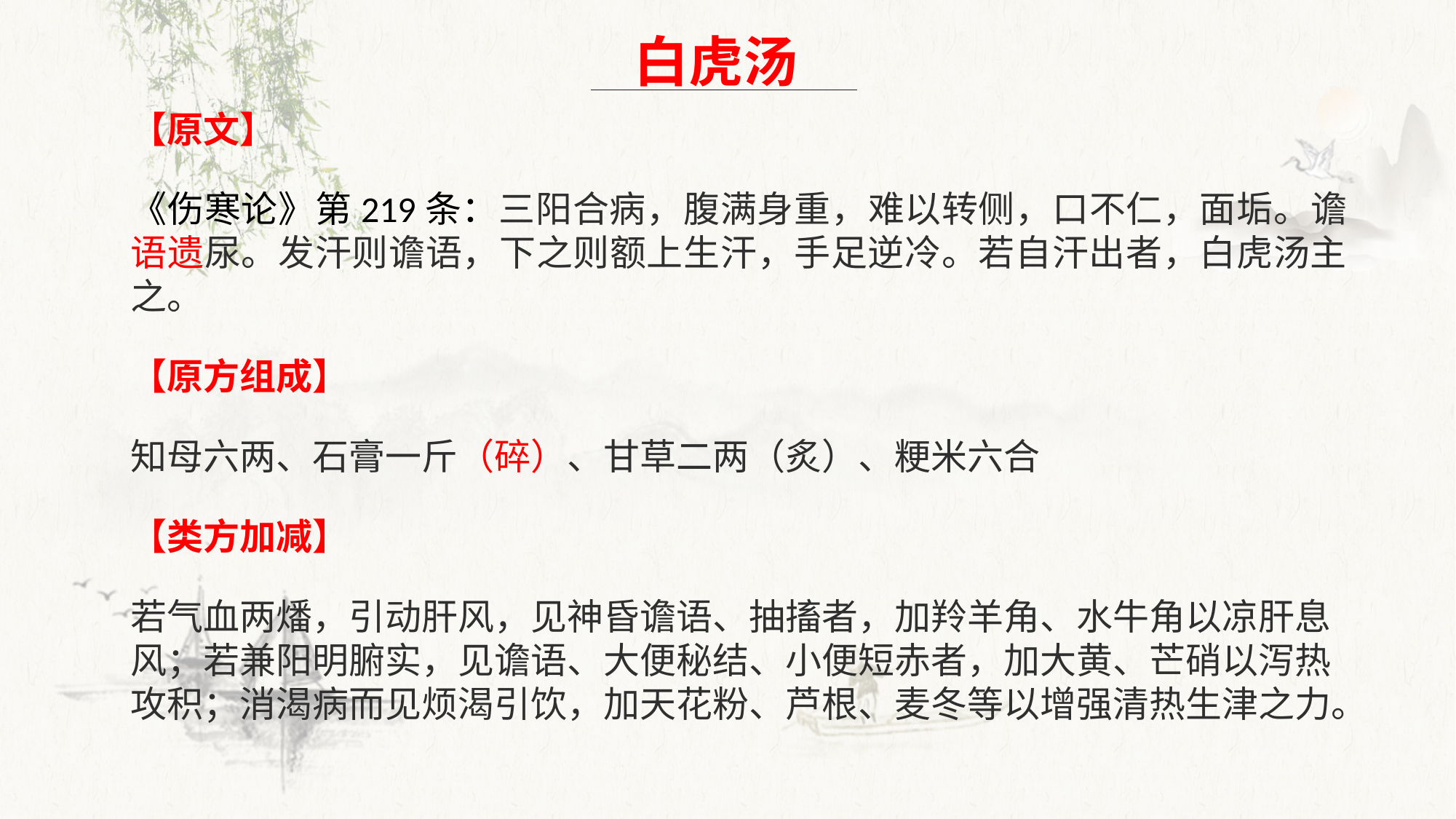

白虎汤
【原文】
《伤寒论》第219条：三阳合病，腹满身重，难以转侧，口不仁，面垢。谵语遗尿。发汗则谵语，下之则额上生汗，手足逆冷。若自汗出者，白虎汤主之。
【原方组成】
知母六两、石膏一斤（碎）、甘草二两（炙）、粳米六合
【类方加减】
若气血两燔，引动肝风，见神昏谵语、抽搐者，加羚羊角、水牛角以凉肝息风；若兼阳明腑实，见谵语、大便秘结、小便短赤者，加大黄、芒硝以泻热攻积；消渴病而见烦渴引饮，加天花粉、芦根、麦冬等以增强清热生津之力。